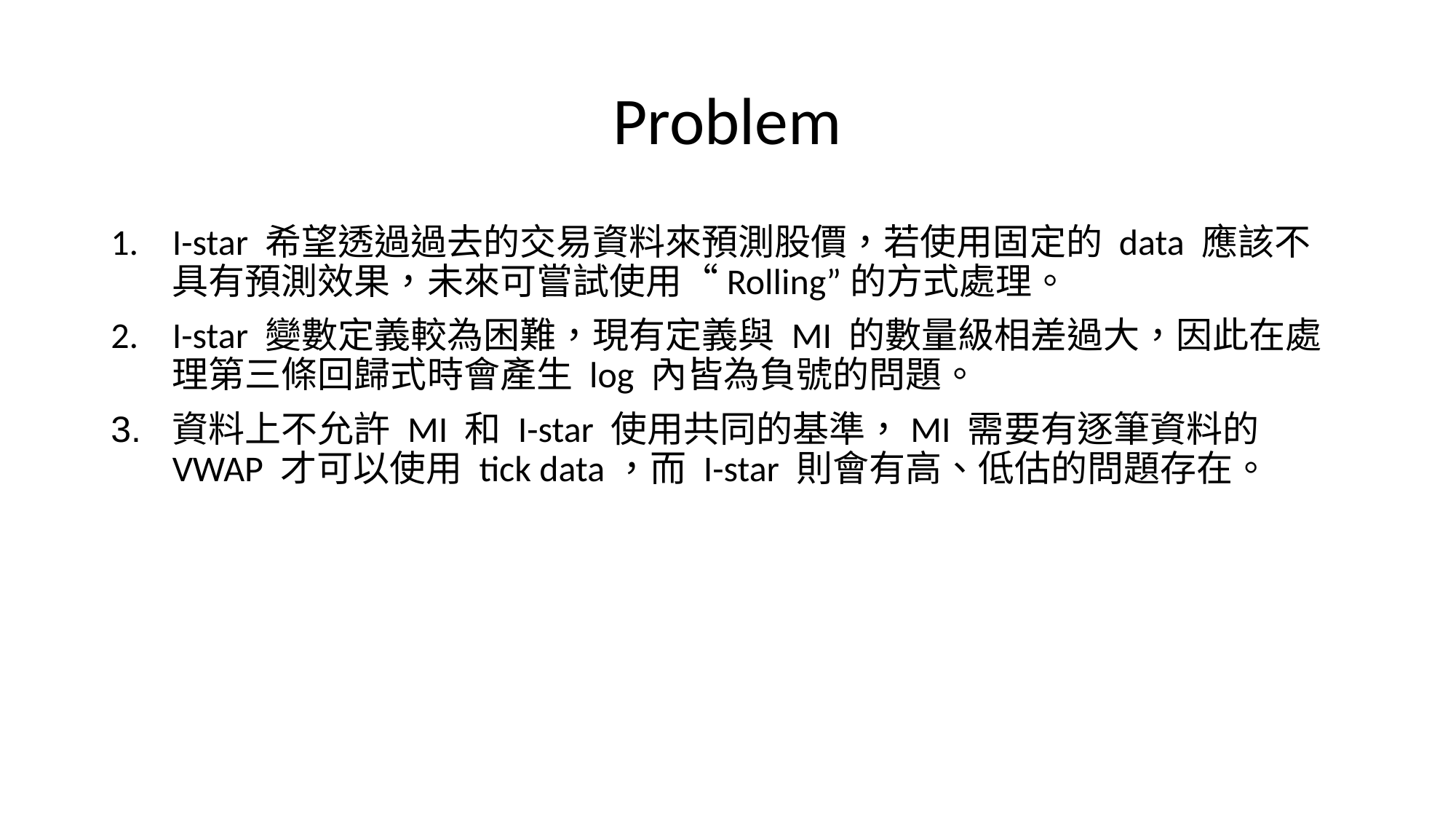

# Problem
I-star 希望透過過去的交易資料來預測股價，若使用固定的 data 應該不具有預測效果，未來可嘗試使用“Rolling”的方式處理。
I-star 變數定義較為困難，現有定義與 MI 的數量級相差過大，因此在處理第三條回歸式時會產生 log 內皆為負號的問題。
資料上不允許 MI 和 I-star 使用共同的基準，MI 需要有逐筆資料的 VWAP 才可以使用 tick data，而 I-star 則會有高、低估的問題存在。